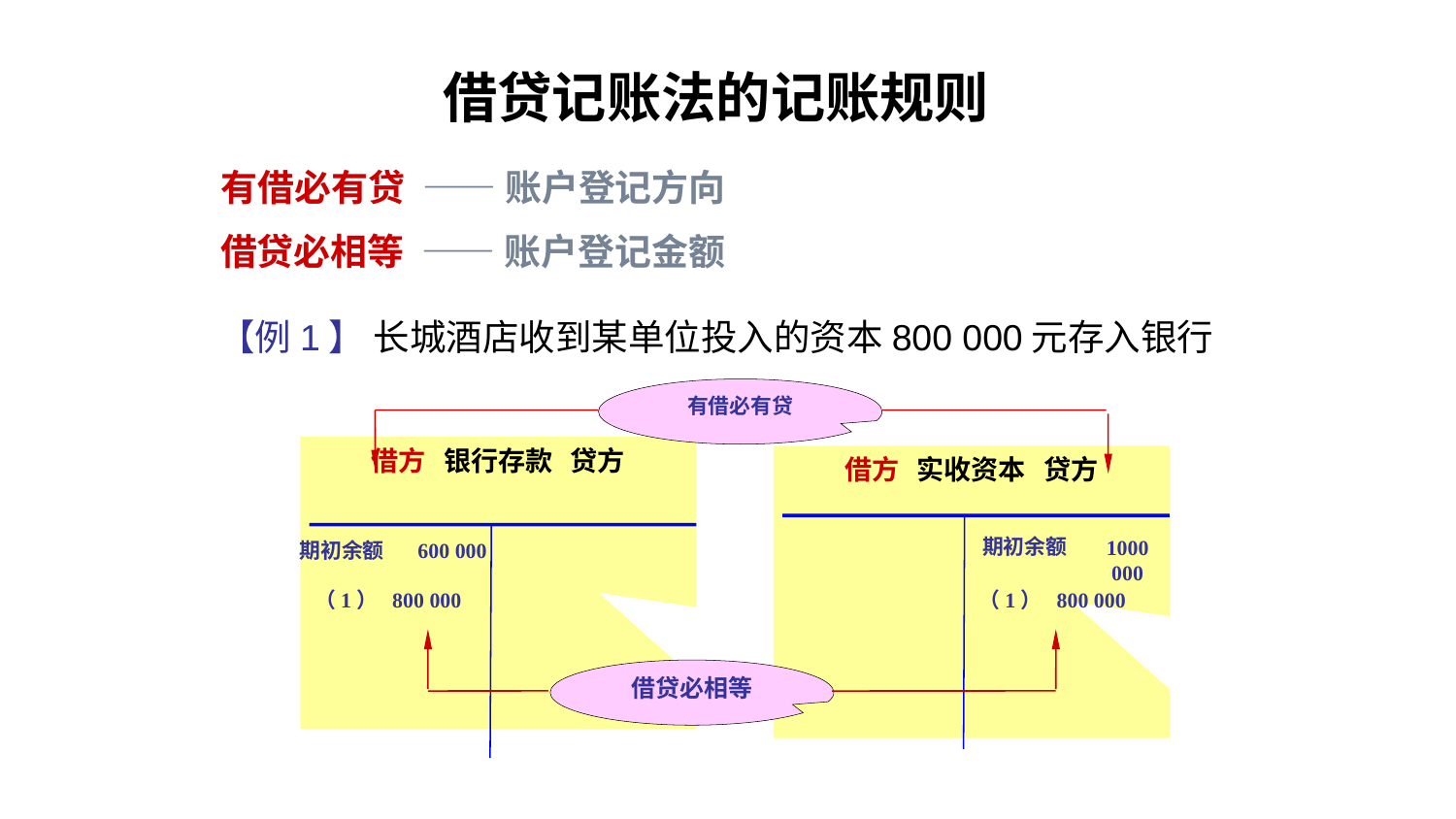

# 借贷记账法的记账规则
 有借必有贷  —— 账户登记方向
 借贷必相等  —— 账户登记金额
【例1】 长城酒店收到某单位投入的资本800 000元存入银行
有借必有贷

借方   银行存款   贷方
借方   实收资本   贷方

期初余额
1000 000
期初余额
600 000
（1）  800 000
（1）  800 000

借贷必相等